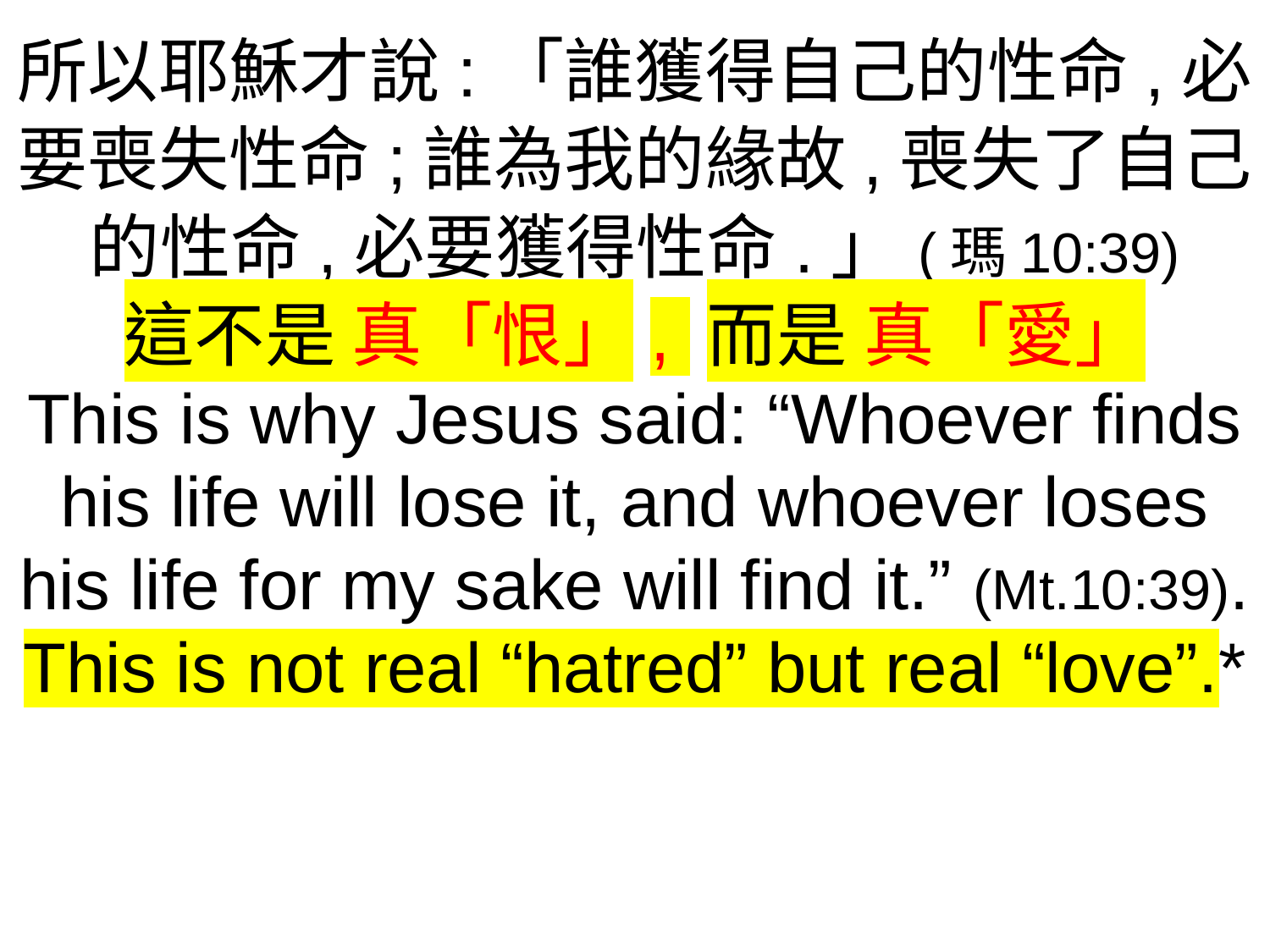

所以耶穌才說:「誰獲得自己的性命,必要喪失性命;誰為我的緣故,喪失了自己的性命,必要獲得性命.」(瑪10:39)
這不是 真「恨」, 而是 真「愛」
This is why Jesus said: “Whoever finds his life will lose it, and whoever loses his life for my sake will find it.” (Mt.10:39). This is not real “hatred” but real “love”.*